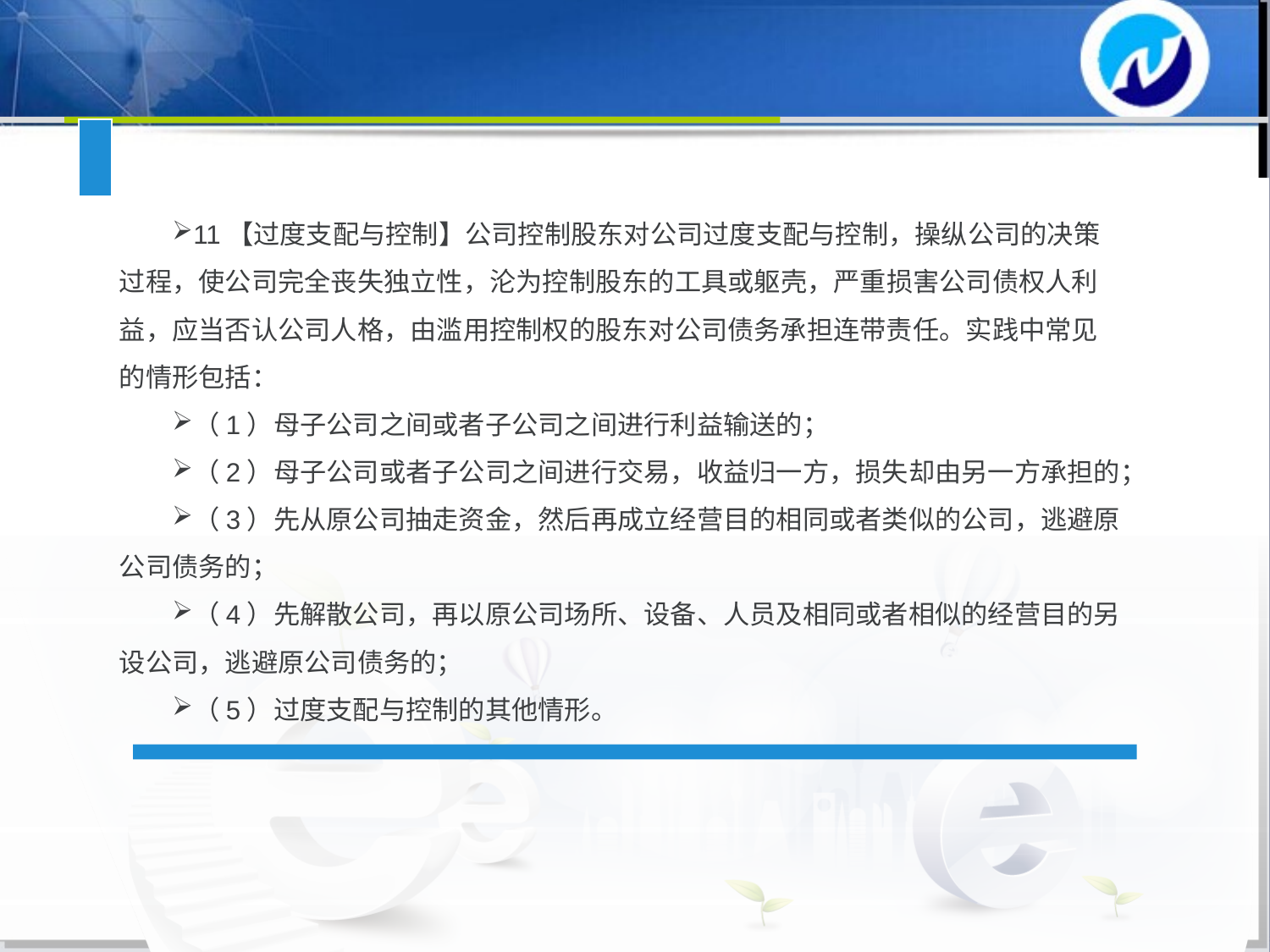

11【过度支配与控制】公司控制股东对公司过度支配与控制，操纵公司的决策过程，使公司完全丧失独立性，沦为控制股东的工具或躯壳，严重损害公司债权人利益，应当否认公司人格，由滥用控制权的股东对公司债务承担连带责任。实践中常见的情形包括：
（1）母子公司之间或者子公司之间进行利益输送的；
（2）母子公司或者子公司之间进行交易，收益归一方，损失却由另一方承担的；
（3）先从原公司抽走资金，然后再成立经营目的相同或者类似的公司，逃避原公司债务的；
（4）先解散公司，再以原公司场所、设备、人员及相同或者相似的经营目的另设公司，逃避原公司债务的；
（5）过度支配与控制的其他情形。